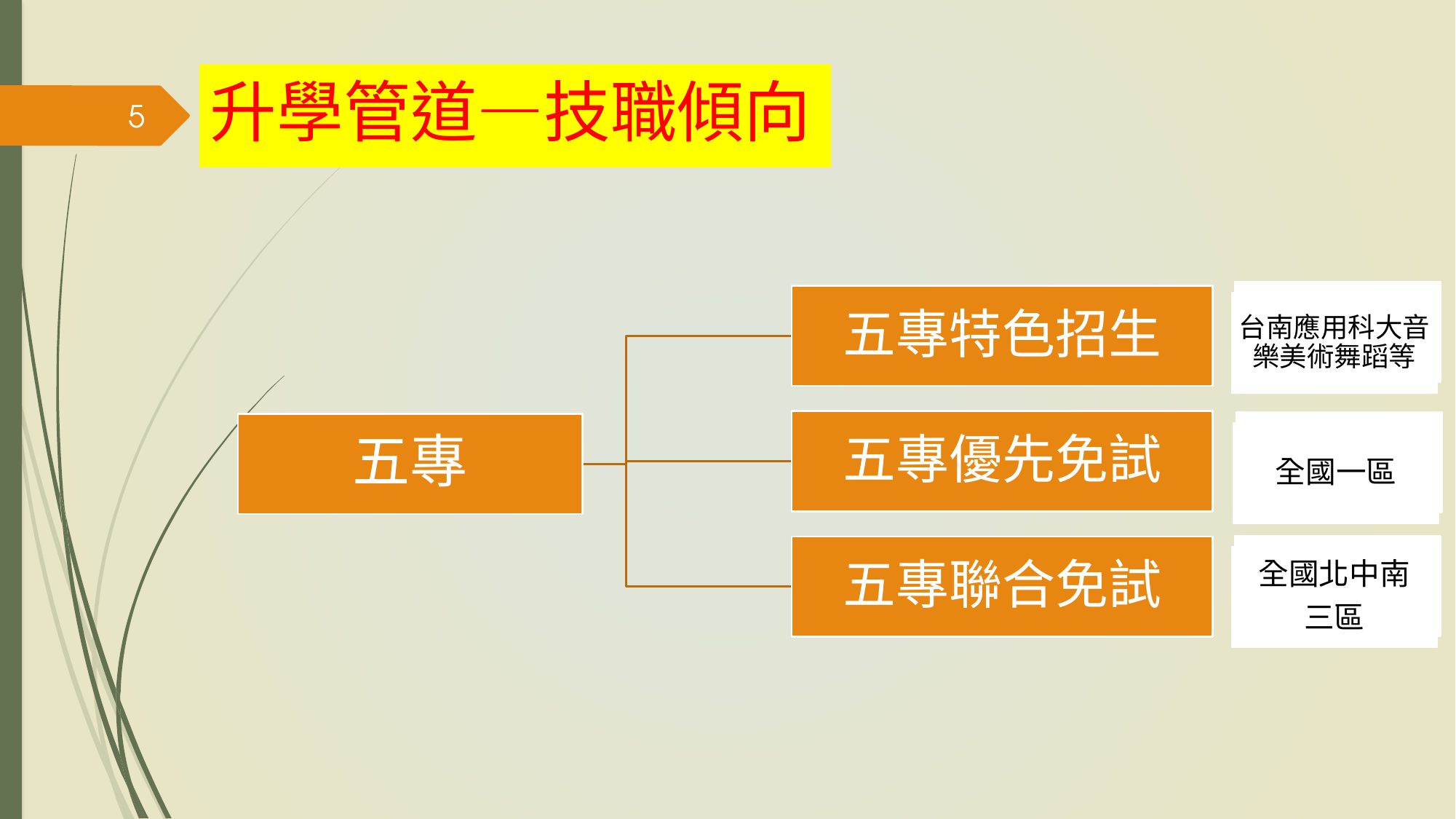

升學管道—技職傾向
5

五專
五專特色招生
五專優先免試
五專聯合免試

台南應用科大音樂美術舞蹈等

全國一區

全國北中南
三區